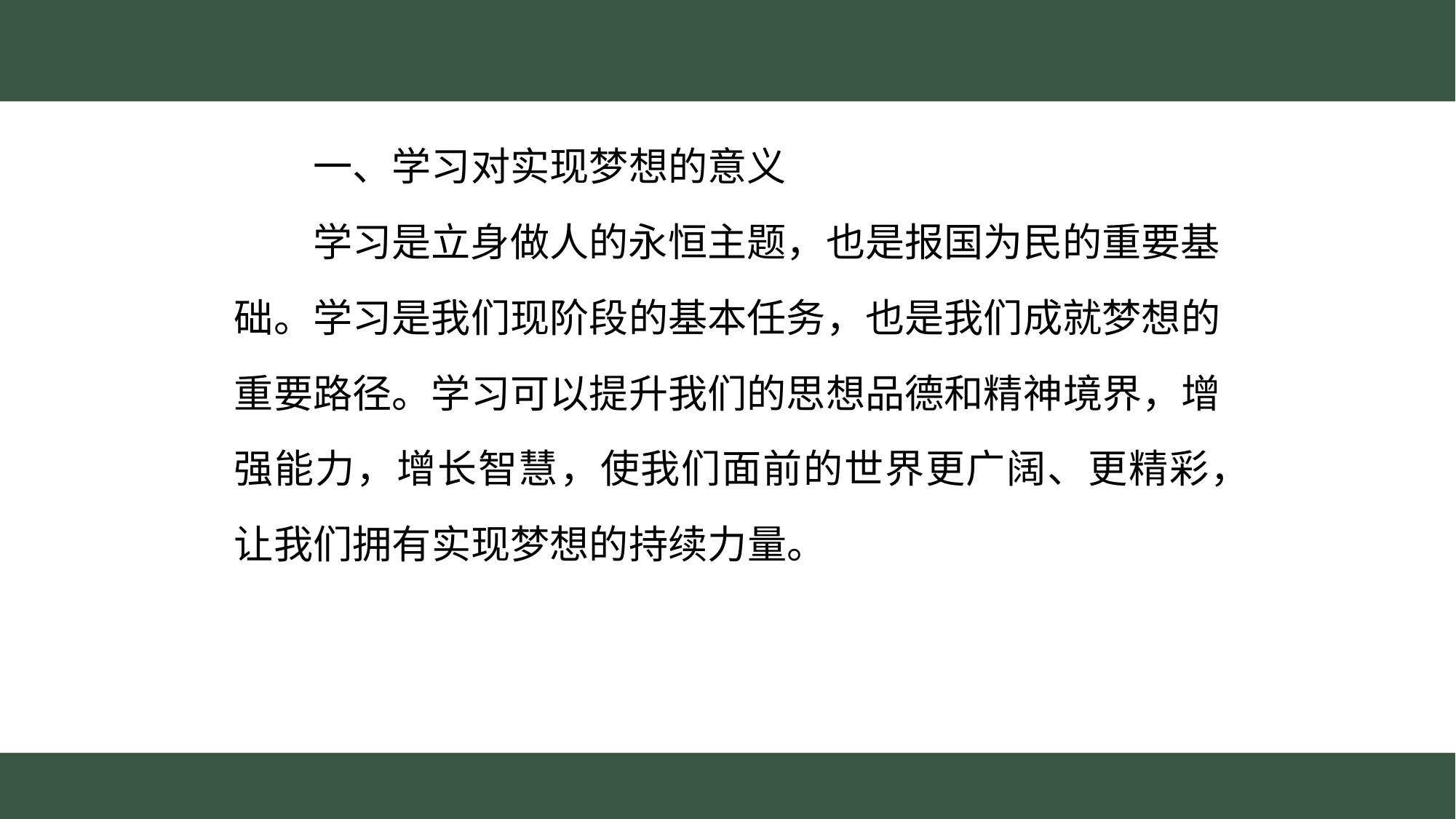

一、学习对实现梦想的意义
　　学习是立身做人的永恒主题，也是报国为民的重要基
础。学习是我们现阶段的基本任务，也是我们成就梦想的
重要路径。学习可以提升我们的思想品德和精神境界，增
强能力，增长智慧，使我们面前的世界更广阔、更精彩，
让我们拥有实现梦想的持续力量。